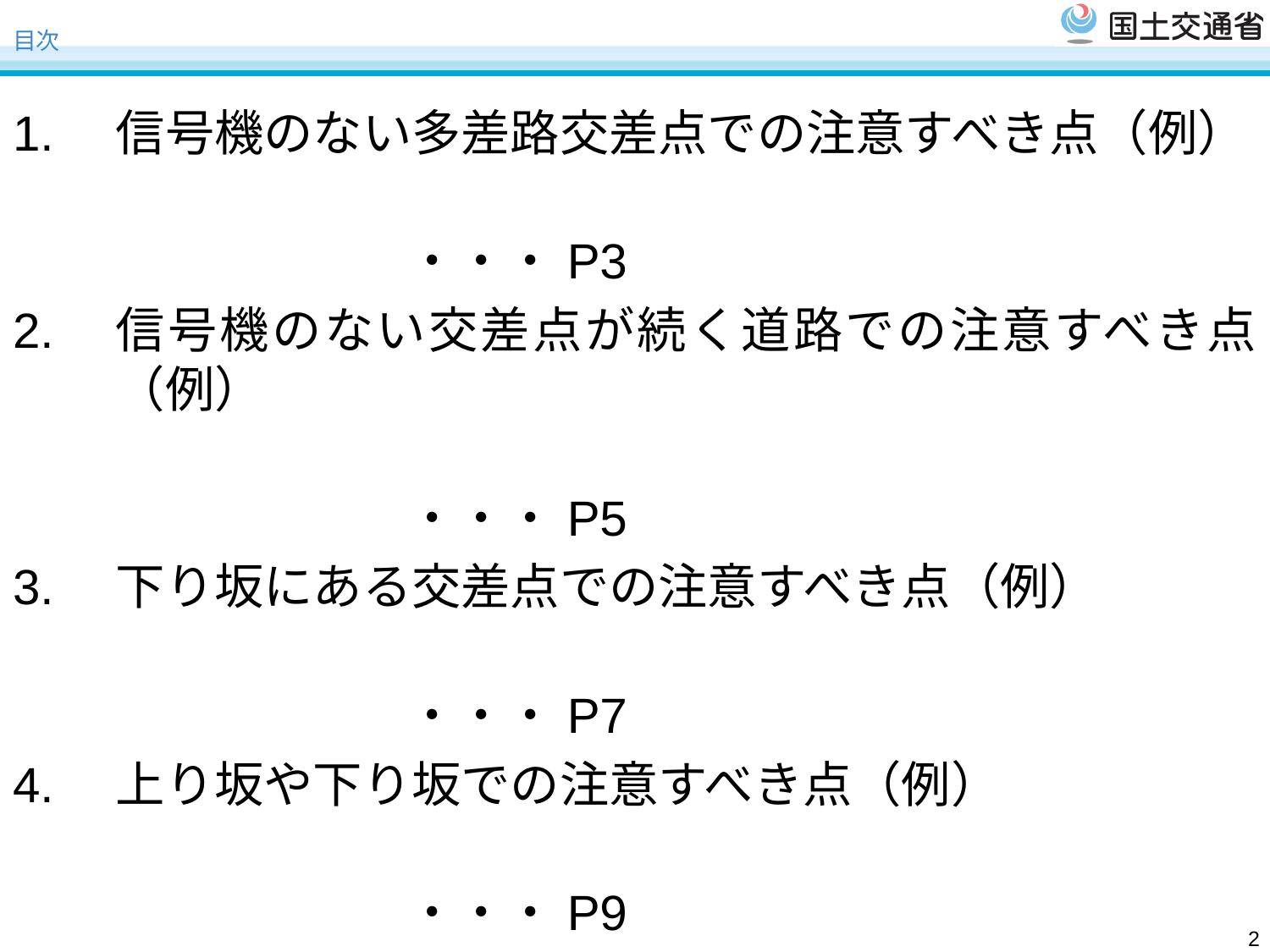

# 目次
信号機のない多差路交差点での注意すべき点（例）
　　　　　　　　　　　　　　　　　　　　　　　　　　　　　　　　　・・・P3
信号機のない交差点が続く道路での注意すべき点（例）
　　　　　　　　　　　　　　　　　　　　　　　　　　　　　　　　　・・・P5
下り坂にある交差点での注意すべき点（例）
　　　　　　　　　　　　　　　　　　　　　　　　　　　　　　　　　・・・P7
上り坂や下り坂での注意すべき点（例）
　　　　　　　　　　　　　　　　　　　　　　　　　　　　　　　　　・・・P9
商店街が続く道路での注意すべき点（例）
　　　　　　　　　　　　　　　　　　　　　　　　　　　　　　　　・・・P11
通勤・通学で使用する狭隘路での注意すべき点（例）
　　　　　　　　　　　　　　　　　　　　　　　　　　　　　　　　・・・P12
2